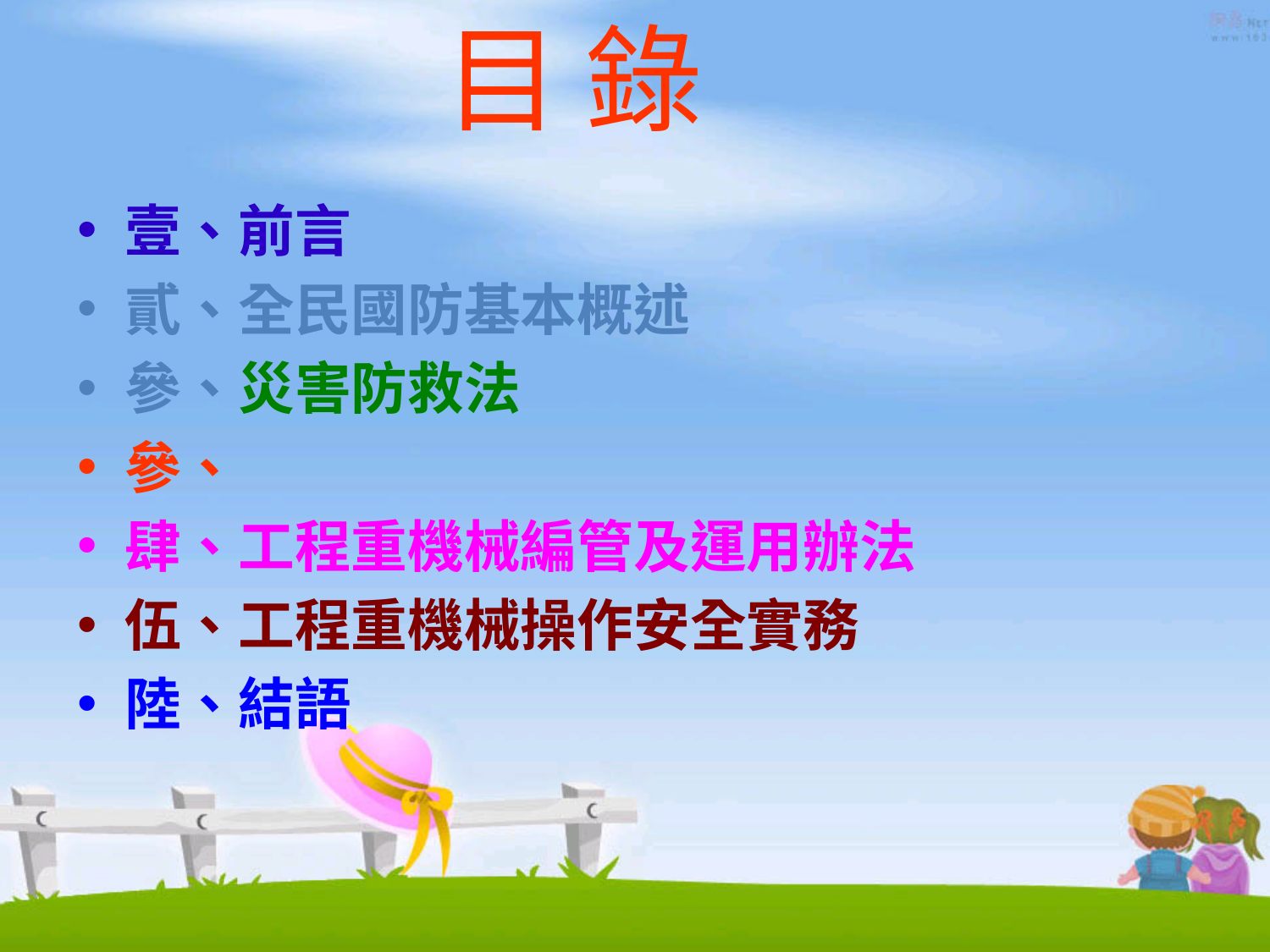

目 錄
壹、前言
貳、全民國防基本概述
參、災害防救法
參、
肆、工程重機械編管及運用辦法
伍、工程重機械操作安全實務
陸、結語